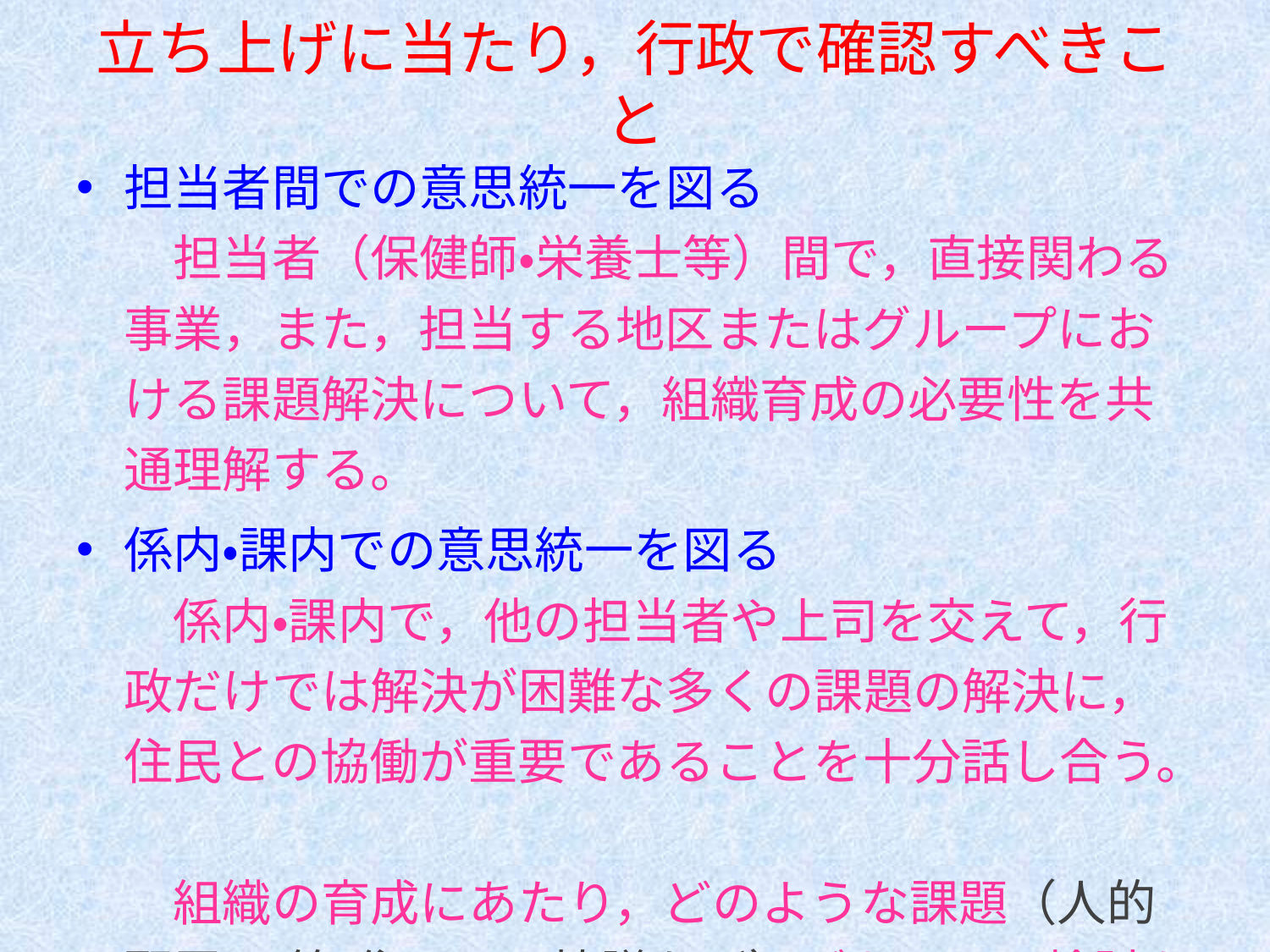

# 立ち上げに当たり，行政で確認すべきこと
担当者間での意思統一を図る
　担当者（保健師・栄養士等）間で，直接関わる事業，また，担当する地区またはグループにおける課題解決について，組織育成の必要性を共通理解する。
係内・課内での意思統一を図る
　係内・課内で，他の担当者や上司を交えて，行政だけでは解決が困難な多くの課題の解決に，住民との協働が重要であることを十分話し合う。
　組織の育成にあたり，どのような課題（人的配置・予算・住民との協議など）があるのか検討を重ねる。